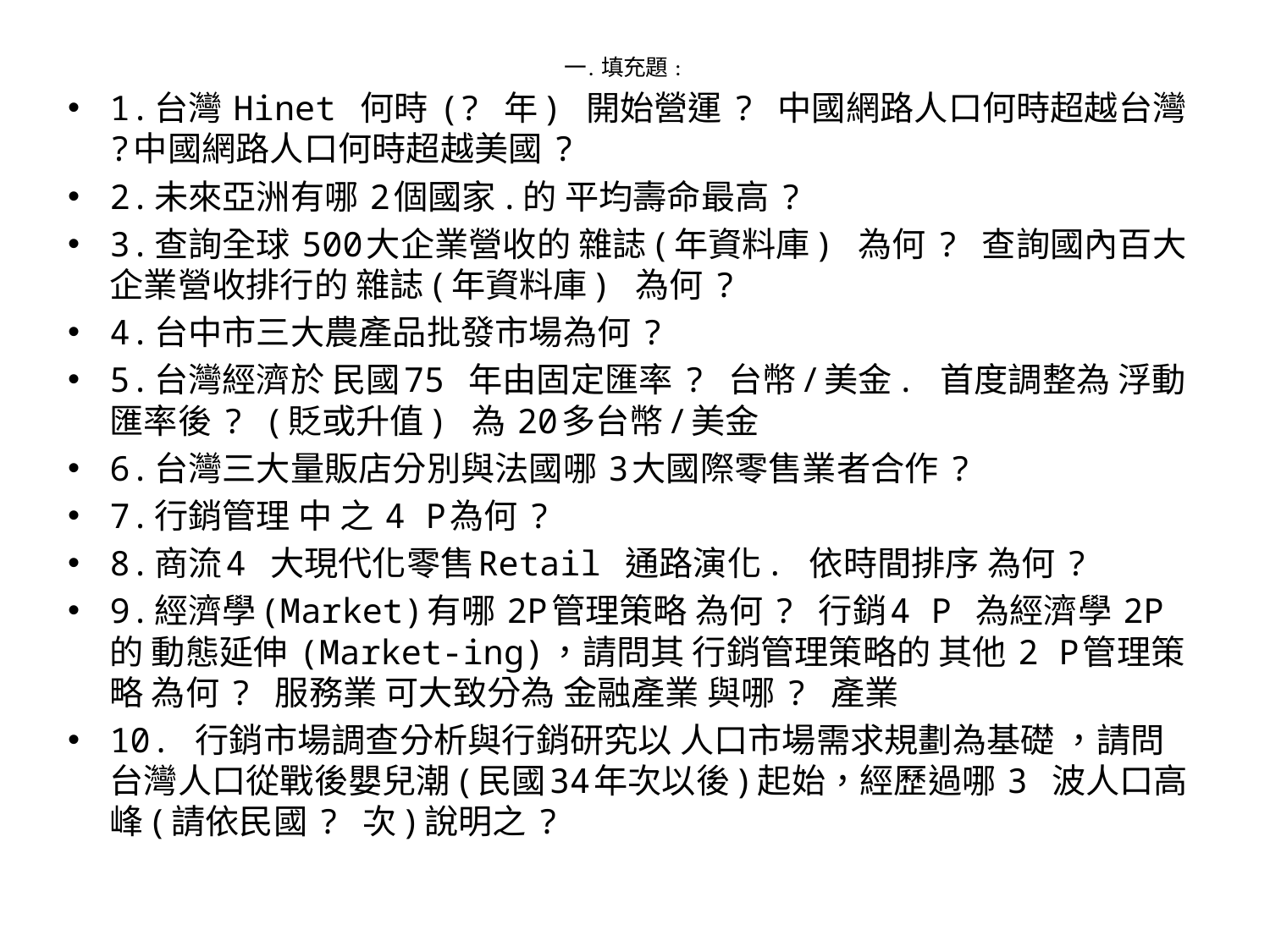

# 一.	填充題 :
1.台灣 Hinet 何時 (? 年) 開始營運 ? 中國網路人口何時超越台灣 ?中國網路人口何時超越美國 ?
2.未來亞洲有哪 2個國家.的 平均壽命最高 ?
3.查詢全球 500大企業營收的 雜誌(年資料庫) 為何 ? 查詢國內百大企業營收排行的 雜誌(年資料庫) 為何 ?
4.台中市三大農產品批發市場為何 ?
5.台灣經濟於 民國75 年由固定匯率 ? 台幣/美金. 首度調整為 浮動匯率後 ? (貶或升值) 為 20多台幣/美金
6.台灣三大量販店分別與法國哪 3大國際零售業者合作 ?
7.行銷管理 中 之 4 P為何 ?
8.商流4 大現代化零售Retail 通路演化. 依時間排序 為何 ?
9.經濟學(Market)有哪 2P管理策略 為何 ? 行銷4 P 為經濟學 2P的 動態延伸 (Market-ing)，請問其 行銷管理策略的 其他 2 P管理策略 為何 ? 服務業 可大致分為 金融產業 與哪 ? 產業
10. 行銷市場調查分析與行銷研究以 人口市場需求規劃為基礎 ，請問台灣人口從戰後嬰兒潮(民國34年次以後)起始，經歷過哪 3 波人口高峰(請依民國 ? 次)說明之 ?